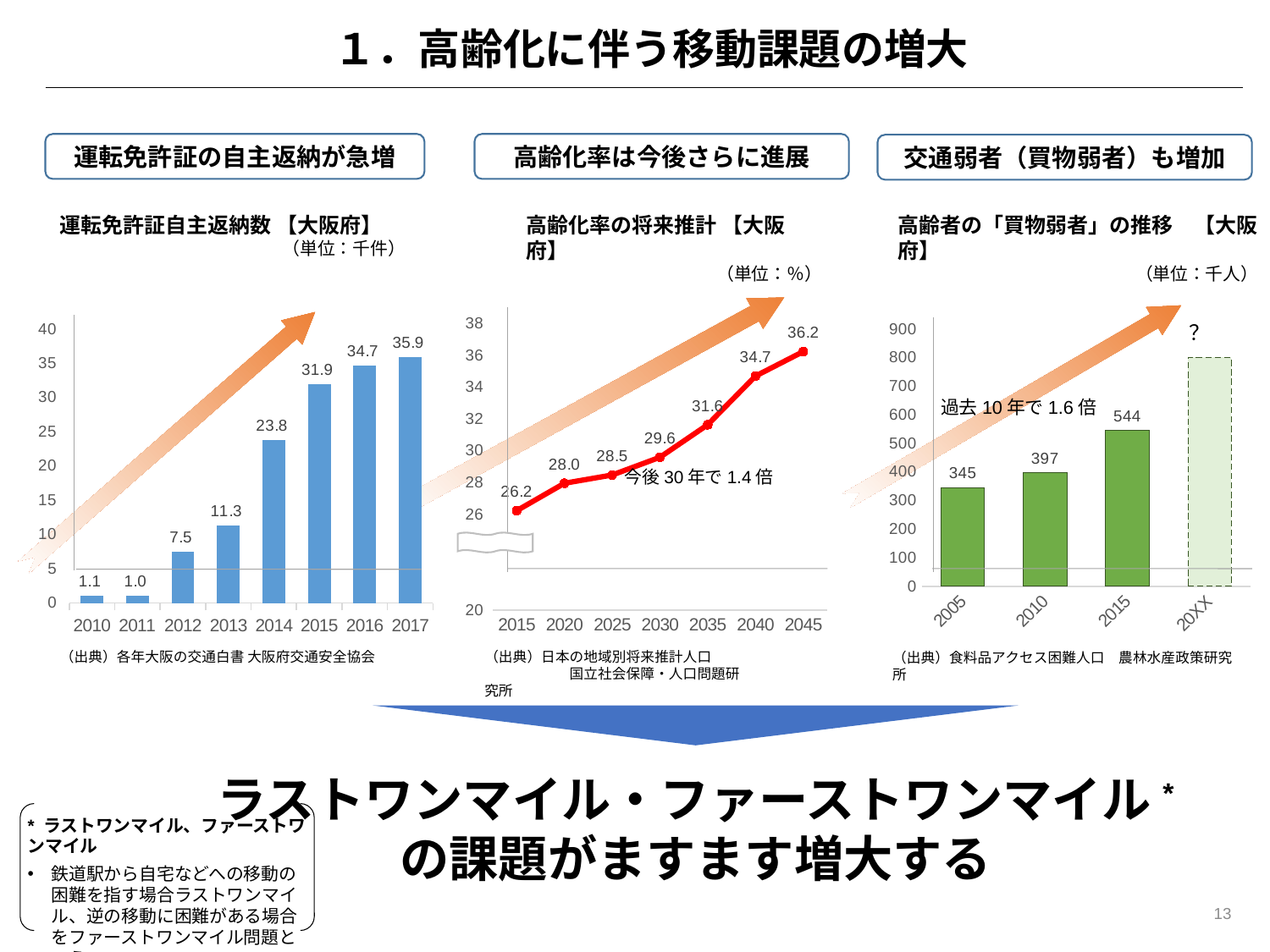

１．高齢化に伴う移動課題の増大
運転免許証の自主返納が急増
高齢化率は今後さらに進展
交通弱者（買物弱者）も増加
運転免許証自主返納数 【大阪府】
（単位：千件）
高齢化率の将来推計 【大阪府】
（単位：％）
高齢者の「買物弱者」の推移　【大阪府】
（単位：千人）

### Chart

| Category | 高齢化率 |
|---|---|
| 2015 | 26.233272609474618 |
| 2020 | 27.95576280171213 |
| 2025 | 28.473815187582936 |
| 2030 | 29.58954755544915 |
| 2035 | 31.632618077923812 |
| 2040 | 34.685940243127774 |
| 2045 | 36.22596434363341 |

### Chart

| Category | 系列 1 |
|---|---|
| 2010 | 1.1 |
| 2011 | 1.0 |
| 2012 | 7.5 |
| 2013 | 11.3 |
| 2014 | 23.8 |
| 2015 | 31.9 |
| 2016 | 34.7 |
| 2017 | 35.9 |

### Chart

| Category | 比率 |
|---|---|
| 2005 | 345.0 |
| 2010 | 397.0 |
| 2015 | 544.0 |
| 20XX | 800.0 |
？

過去10年で1.6倍

今後30年で1.4倍

（出典）各年大阪の交通白書 大阪府交通安全協会
（出典）日本の地域別将来推計人口
　　　　　　国立社会保障・人口問題研究所
（出典）食料品アクセス困難人口　農林水産政策研究所

ラストワンマイル・ファーストワンマイル*
の課題がますます増大する

* ラストワンマイル、ファーストワンマイル

鉄道駅から自宅などへの移動の困難を指す場合ラストワンマイル、逆の移動に困難がある場合をファーストワンマイル問題という
13